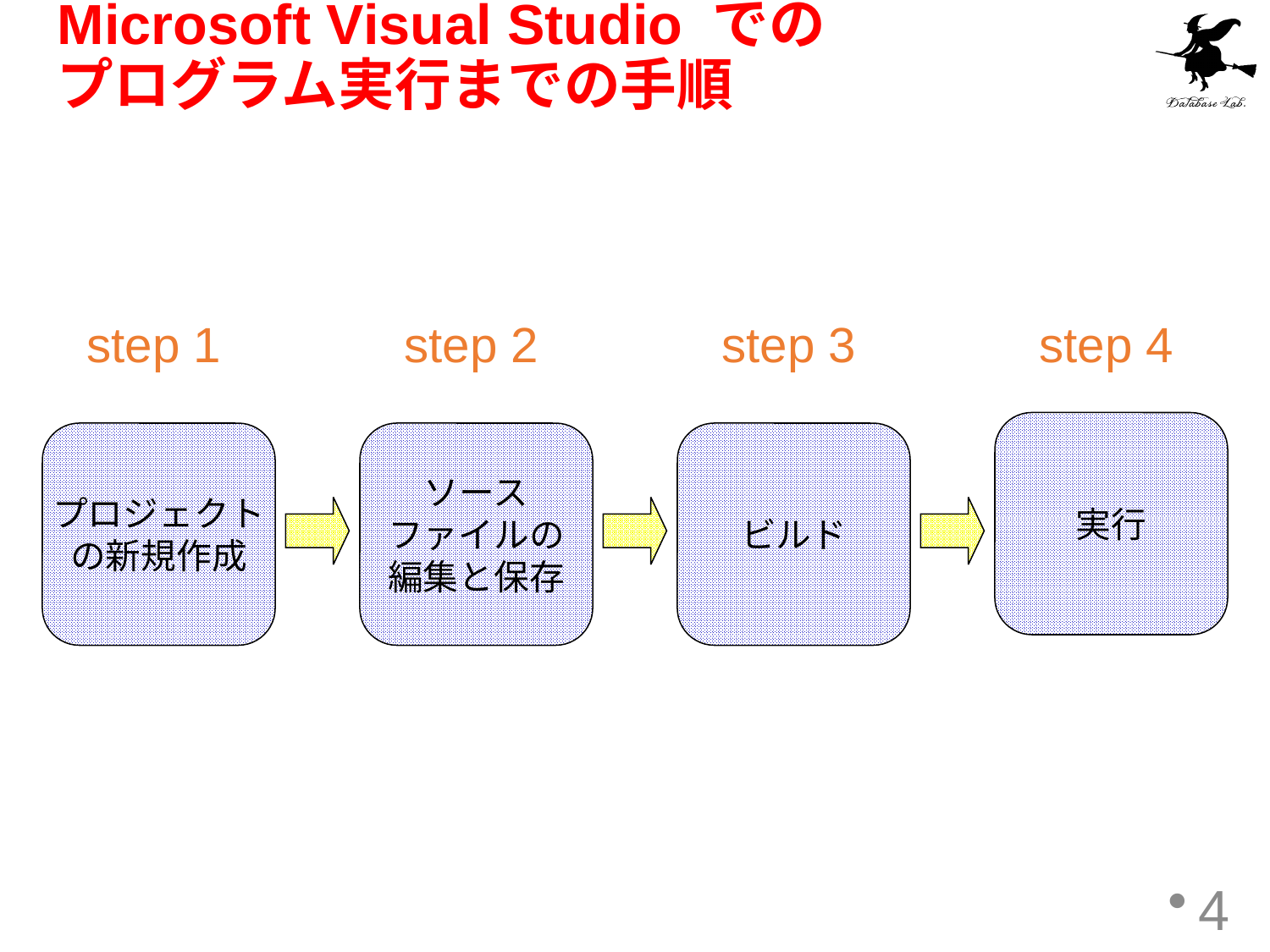

# Microsoft Visual Studio での プログラム実行までの手順

step 1
step 2
step 3
step 4
実行
プロジェクト
の新規作成
ソース
ファイルの
編集と保存
ビルド

4